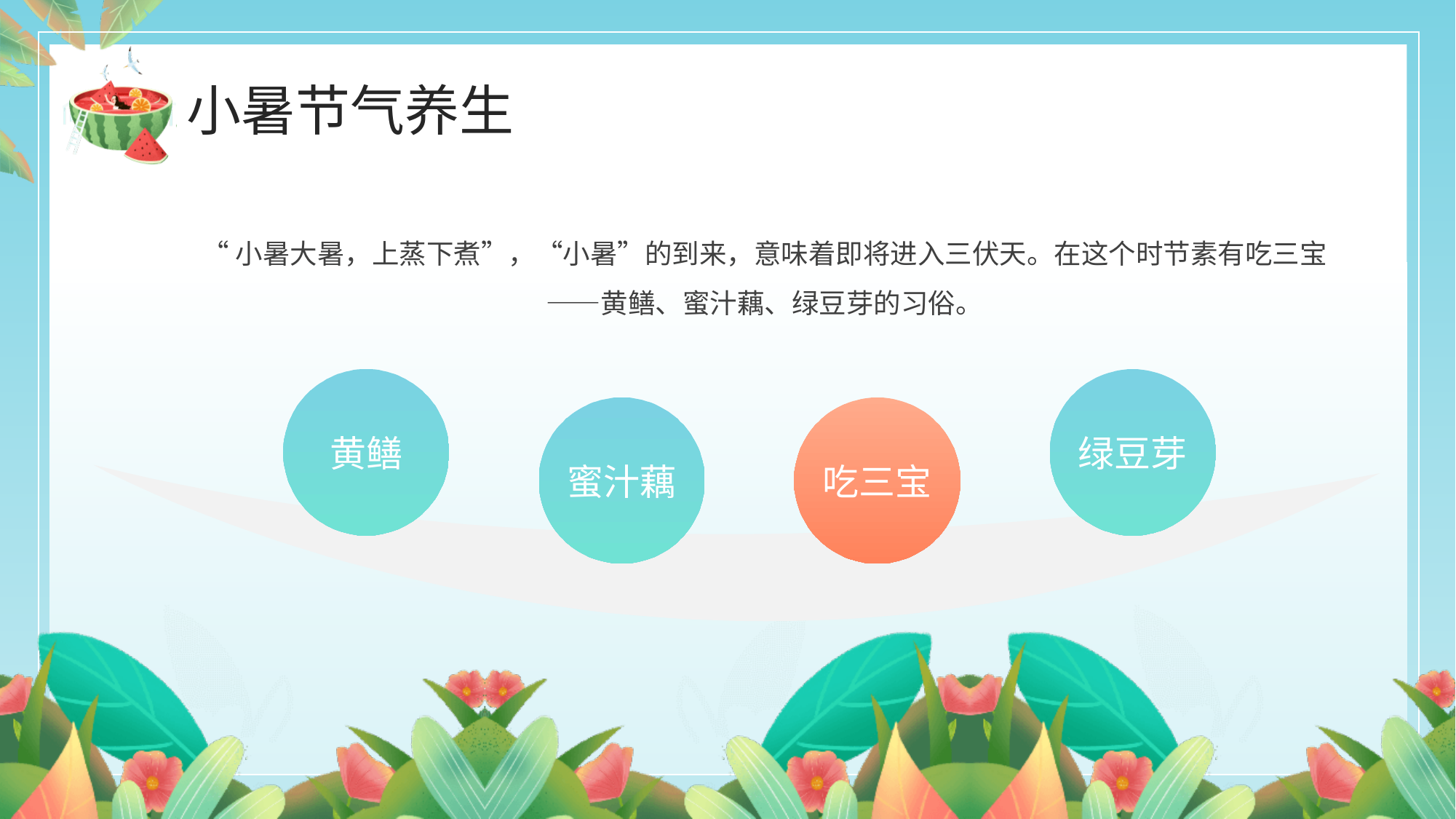

“小暑大暑，上蒸下煮”，“小暑”的到来，意味着即将进入三伏天。在这个时节素有吃三宝——黄鳝、蜜汁藕、绿豆芽的习俗。
黄鳝
绿豆芽
蜜汁藕
吃三宝